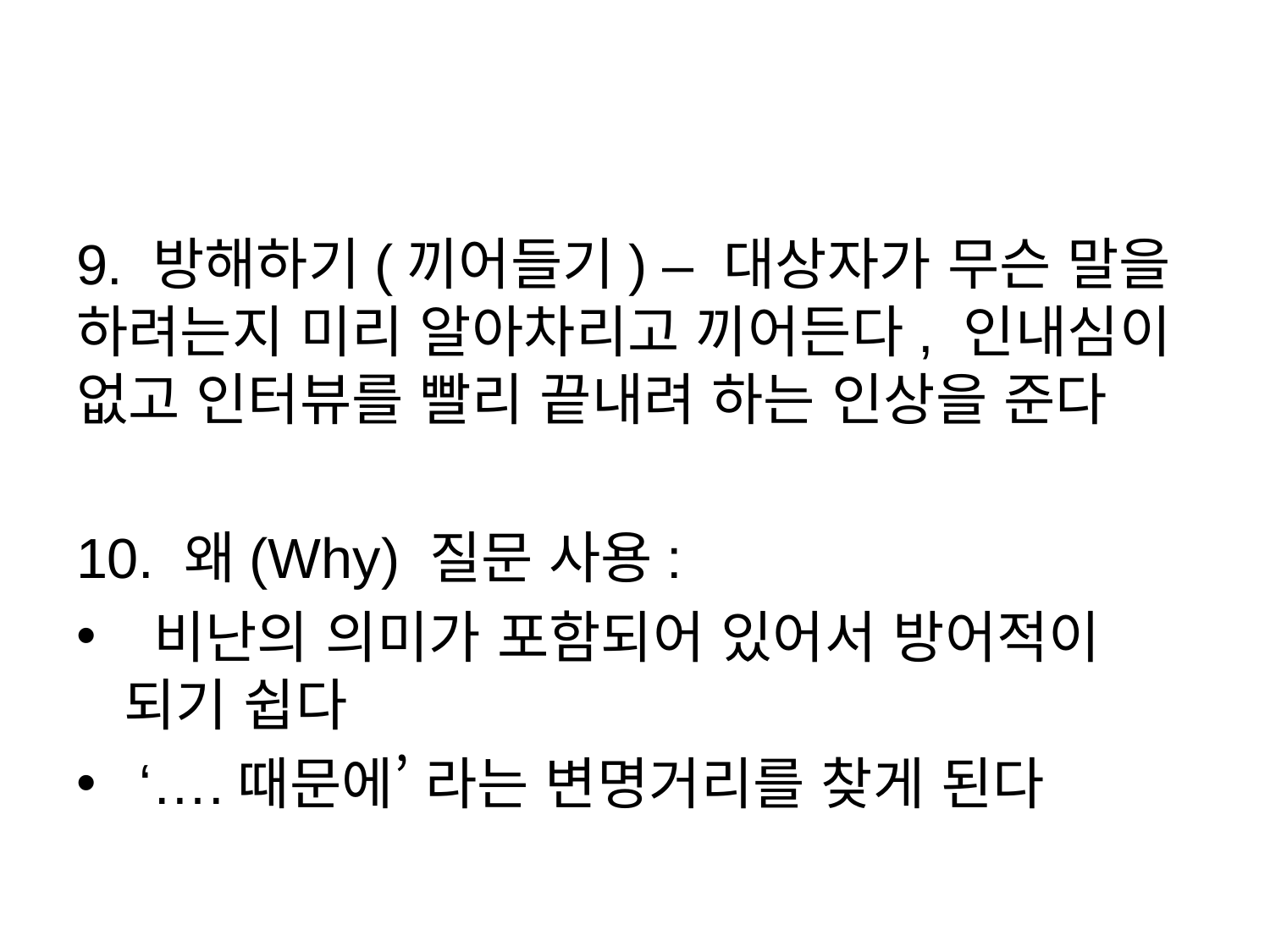

#
9. 방해하기(끼어들기) – 대상자가 무슨 말을 하려는지 미리 알아차리고 끼어든다, 인내심이 없고 인터뷰를 빨리 끝내려 하는 인상을 준다

10. 왜(Why) 질문 사용:
 비난의 의미가 포함되어 있어서 방어적이 되기 쉽다
 ‘….때문에’ 라는 변명거리를 찾게 된다